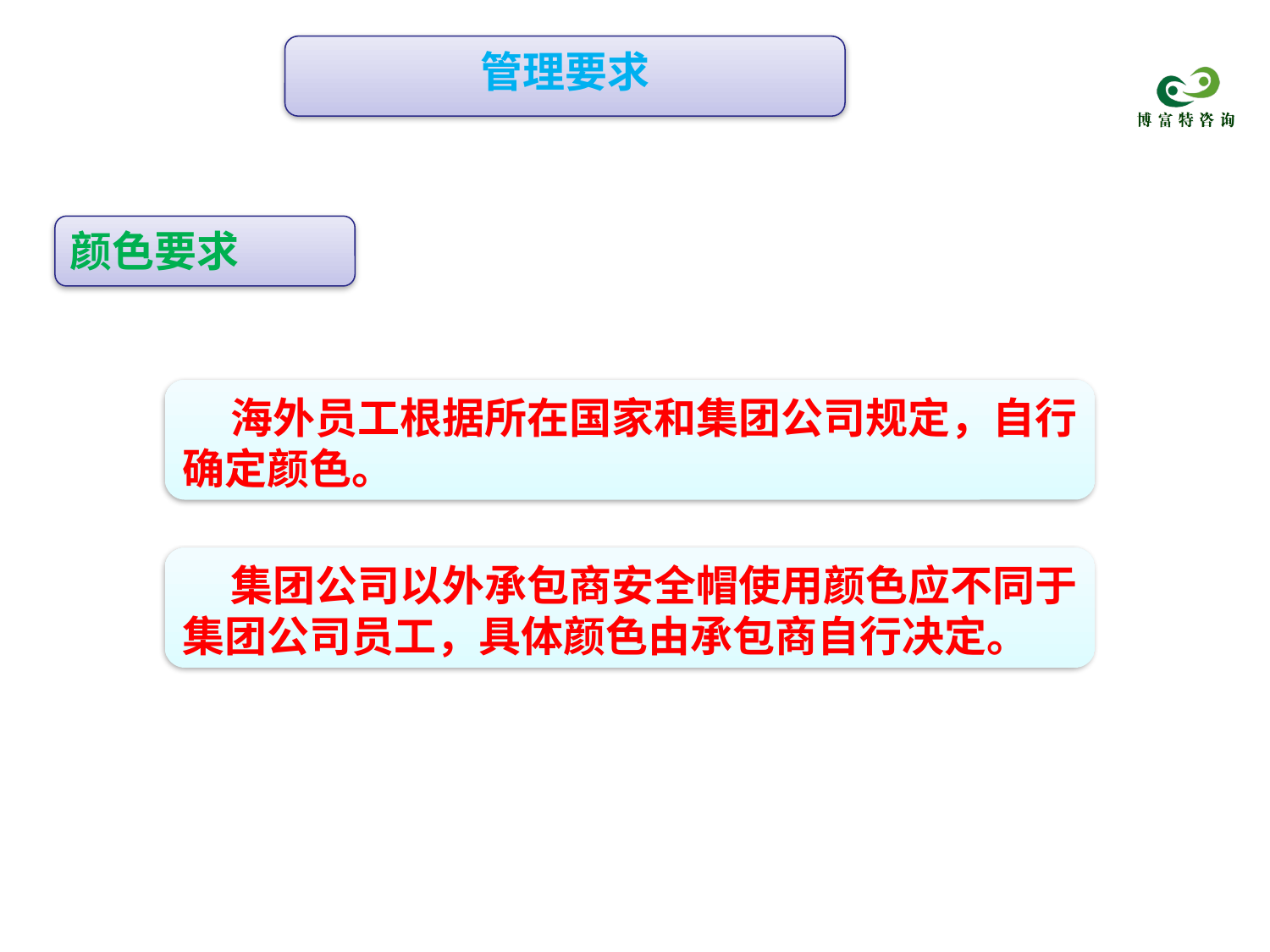

管理要求
颜色要求
    海外员工根据所在国家和集团公司规定，自行确定颜色。
    集团公司以外承包商安全帽使用颜色应不同于集团公司员工，具体颜色由承包商自行决定。